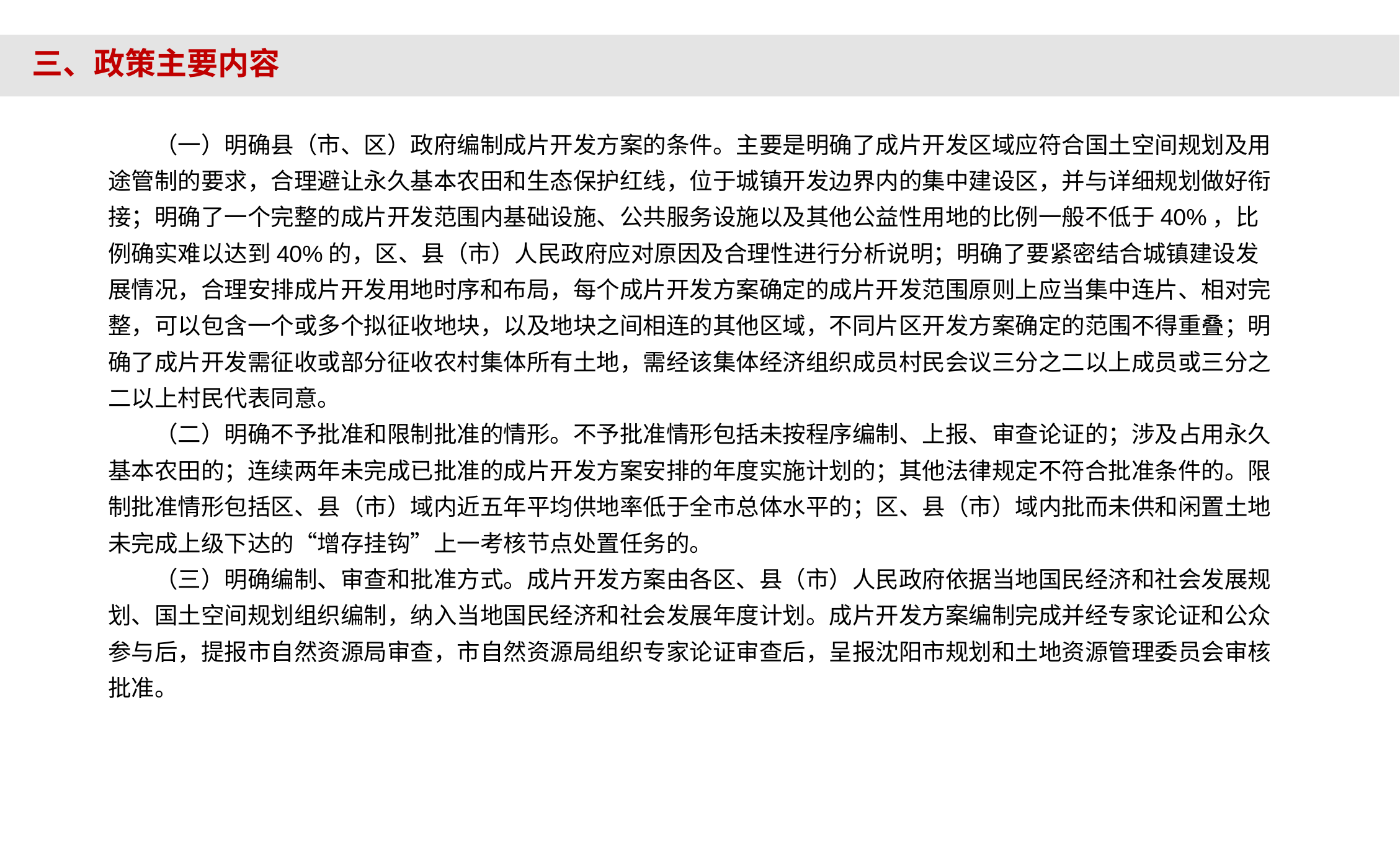

三、政策主要内容
（一）明确县（市、区）政府编制成片开发方案的条件。主要是明确了成片开发区域应符合国土空间规划及用途管制的要求，合理避让永久基本农田和生态保护红线，位于城镇开发边界内的集中建设区，并与详细规划做好衔接；明确了一个完整的成片开发范围内基础设施、公共服务设施以及其他公益性用地的比例一般不低于40%，比例确实难以达到40%的，区、县（市）人民政府应对原因及合理性进行分析说明；明确了要紧密结合城镇建设发展情况，合理安排成片开发用地时序和布局，每个成片开发方案确定的成片开发范围原则上应当集中连片、相对完整，可以包含一个或多个拟征收地块，以及地块之间相连的其他区域，不同片区开发方案确定的范围不得重叠；明确了成片开发需征收或部分征收农村集体所有土地，需经该集体经济组织成员村民会议三分之二以上成员或三分之二以上村民代表同意。
（二）明确不予批准和限制批准的情形。不予批准情形包括未按程序编制、上报、审查论证的；涉及占用永久基本农田的；连续两年未完成已批准的成片开发方案安排的年度实施计划的；其他法律规定不符合批准条件的。限制批准情形包括区、县（市）域内近五年平均供地率低于全市总体水平的；区、县（市）域内批而未供和闲置土地未完成上级下达的“增存挂钩”上一考核节点处置任务的。
（三）明确编制、审查和批准方式。成片开发方案由各区、县（市）人民政府依据当地国民经济和社会发展规划、国土空间规划组织编制，纳入当地国民经济和社会发展年度计划。成片开发方案编制完成并经专家论证和公众参与后，提报市自然资源局审查，市自然资源局组织专家论证审查后，呈报沈阳市规划和土地资源管理委员会审核批准。